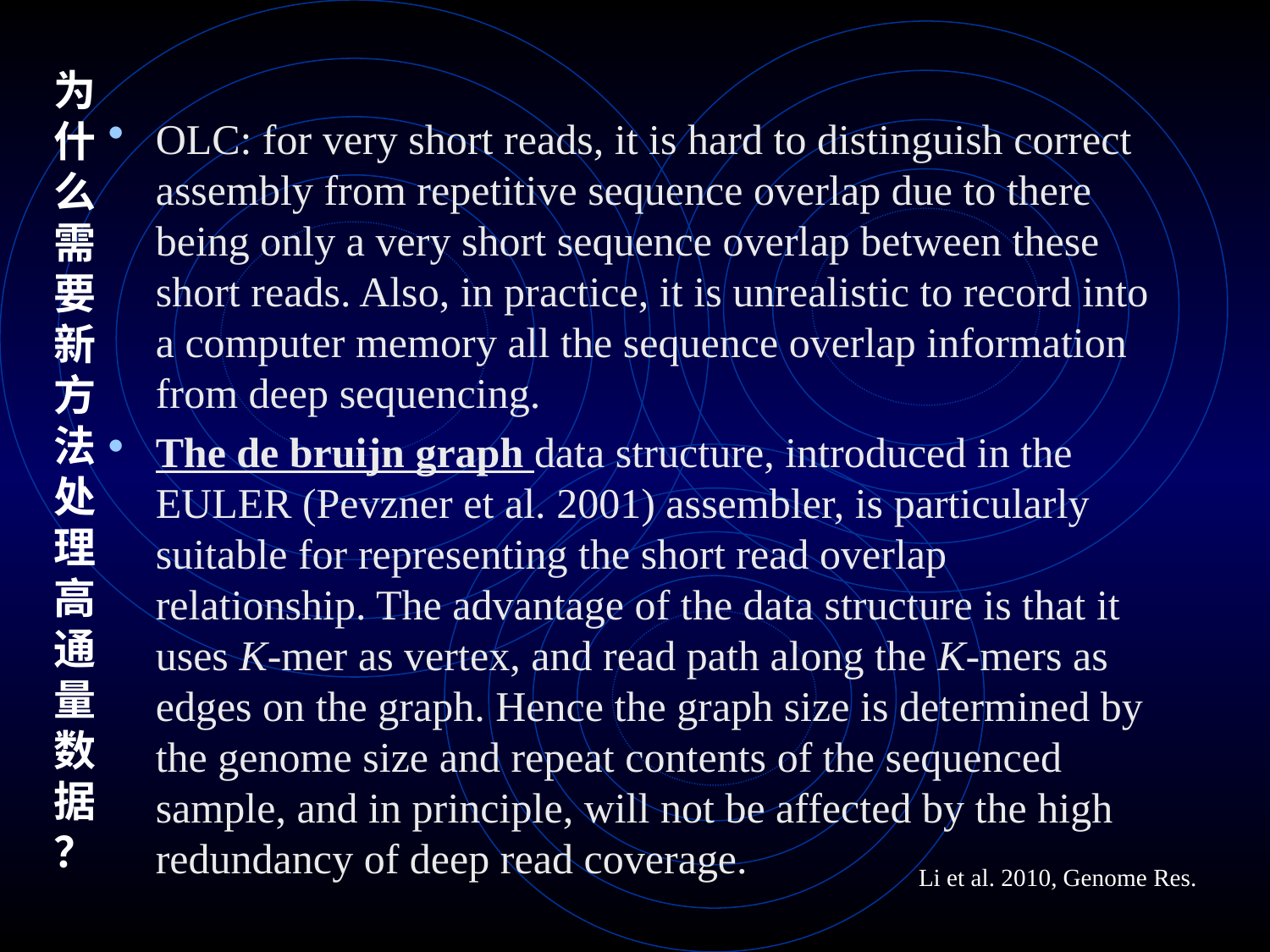

OLC: for very short reads, it is hard to distinguish correct assembly from repetitive sequence overlap due to there being only a very short sequence overlap between these short reads. Also, in practice, it is unrealistic to record into a computer memory all the sequence overlap information from deep sequencing.
The de bruijn graph data structure, introduced in the EULER (Pevzner et al. 2001) assembler, is particularly suitable for representing the short read overlap relationship. The advantage of the data structure is that it uses K-mer as vertex, and read path along the K-mers as edges on the graph. Hence the graph size is determined by the genome size and repeat contents of the sequenced sample, and in principle, will not be affected by the high redundancy of deep read coverage.
# 为什么需要新方法处理高通量数据？
Li et al. 2010, Genome Res.